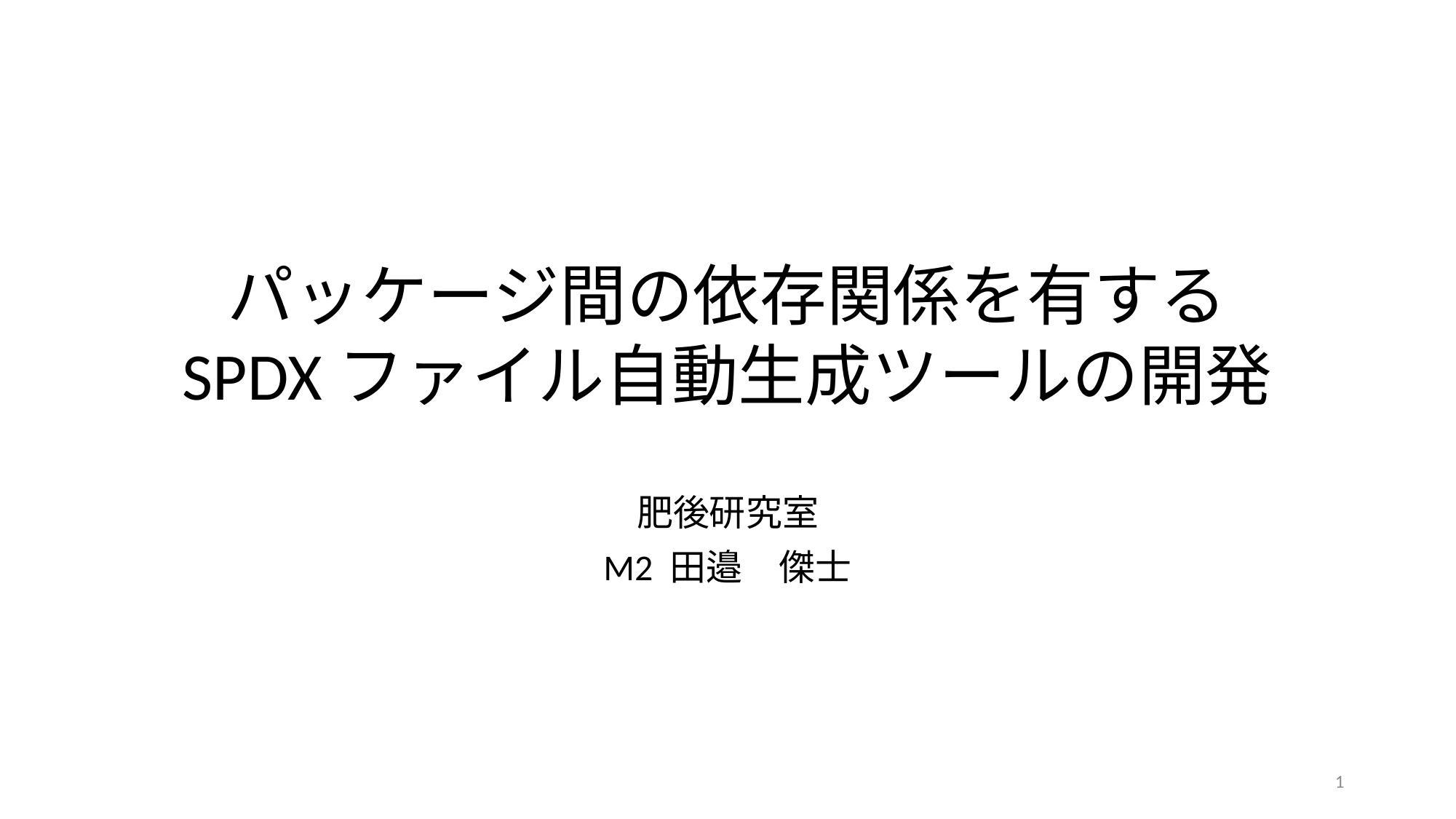

# パッケージ間の依存関係を有する SPDXファイル自動生成ツールの開発

肥後研究室
M2 田邉　傑士
1